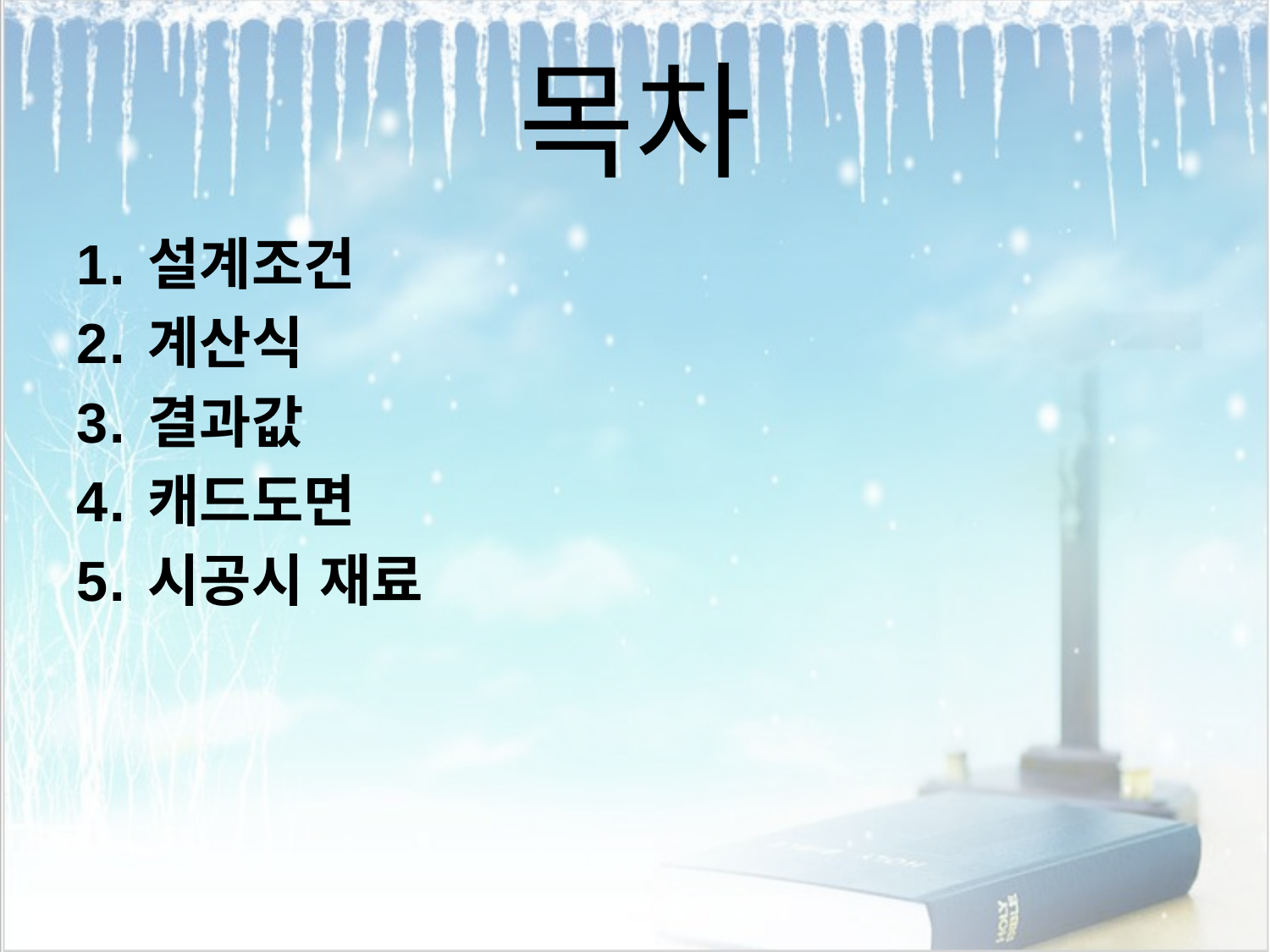

# 목차
설계조건
계산식
결과값
캐드도면
시공시 재료